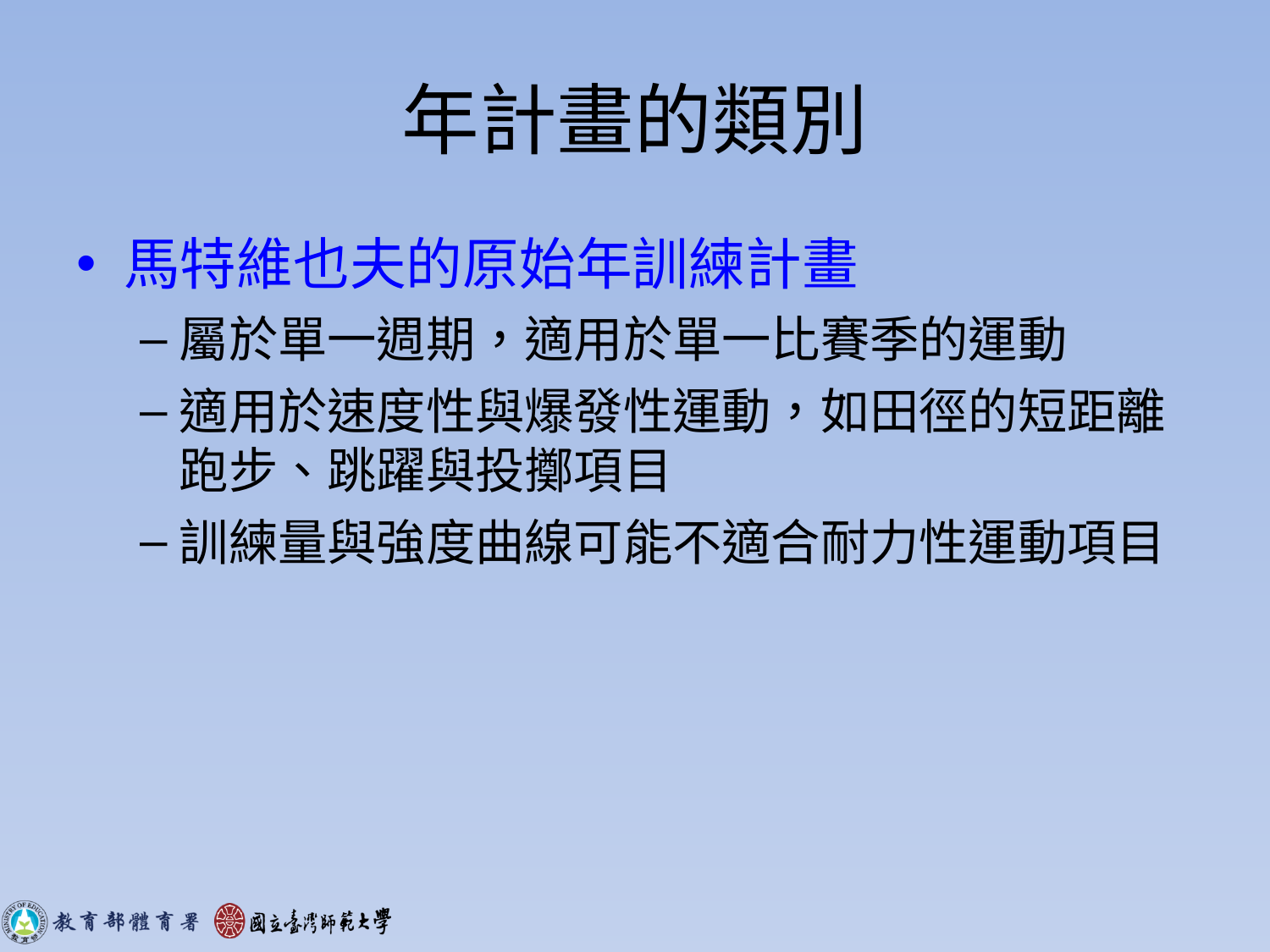

# 年計畫的類別
馬特維也夫的原始年訓練計畫
屬於單一週期，適用於單一比賽季的運動
適用於速度性與爆發性運動，如田徑的短距離跑步、跳躍與投擲項目
訓練量與強度曲線可能不適合耐力性運動項目